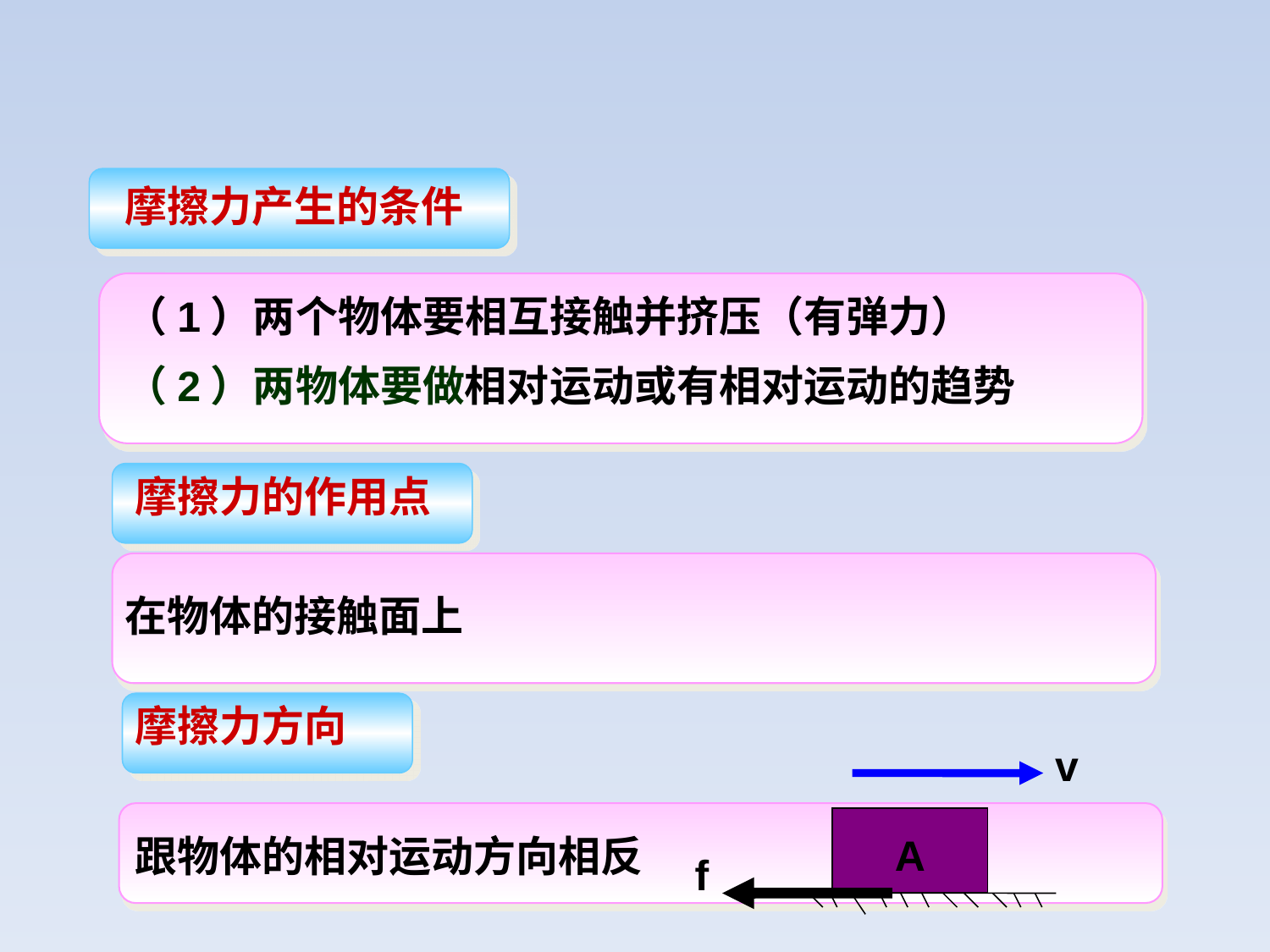

摩擦力产生的条件

（1）两个物体要相互接触并挤压（有弹力）
（2）两物体要做相对运动或有相对运动的趋势

摩擦力的作用点

在物体的接触面上

摩擦力方向
v

A

f

跟物体的相对运动方向相反